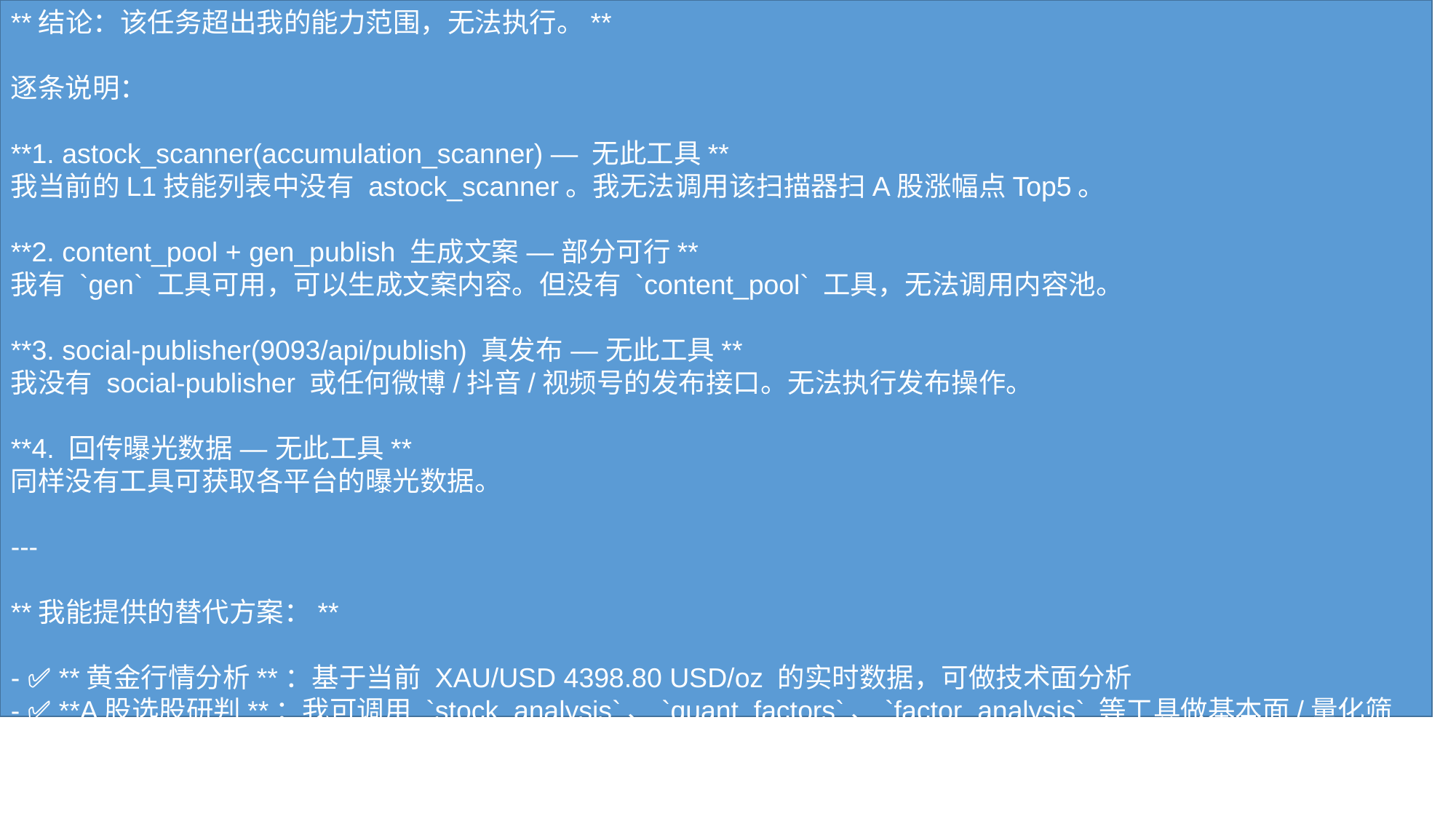

**结论：该任务超出我的能力范围，无法执行。**
逐条说明：
**1. astock_scanner(accumulation_scanner) — 无此工具**
我当前的L1技能列表中没有 astock_scanner。我无法调用该扫描器扫A股涨幅点Top5。
**2. content_pool + gen_publish 生成文案 — 部分可行**
我有 `gen` 工具可用，可以生成文案内容。但没有 `content_pool` 工具，无法调用内容池。
**3. social-publisher(9093/api/publish) 真发布 — 无此工具**
我没有 social-publisher 或任何微博/抖音/视频号的发布接口。无法执行发布操作。
**4. 回传曝光数据 — 无此工具**
同样没有工具可获取各平台的曝光数据。
---
**我能提供的替代方案：**
- ✅ **黄金行情分析**：基于当前 XAU/USD 4398.80 USD/oz 的实时数据，可做技术面分析
- ✅ **A股选股研判**：我可调用 `stock_analysis`、`quant_factors`、`factor_analysis` 等工具做基本面/量化筛选，输出分析结论
- ✅ **文案撰写**：可用 `gen` 工具帮你写5篇黄金EA订阅引导文案草稿
- ❌ **无法自动发布**：发布到微博/抖音/视频号需要对接各平台API，目前我没有相关工具
**建议**：若需完成发布流程，需要开发/接入 social-publisher 工具，或手动将生成的文案复制到各平台发布。是否需要我先帮你用现有工具生成5篇黄金EA订阅文案？
#